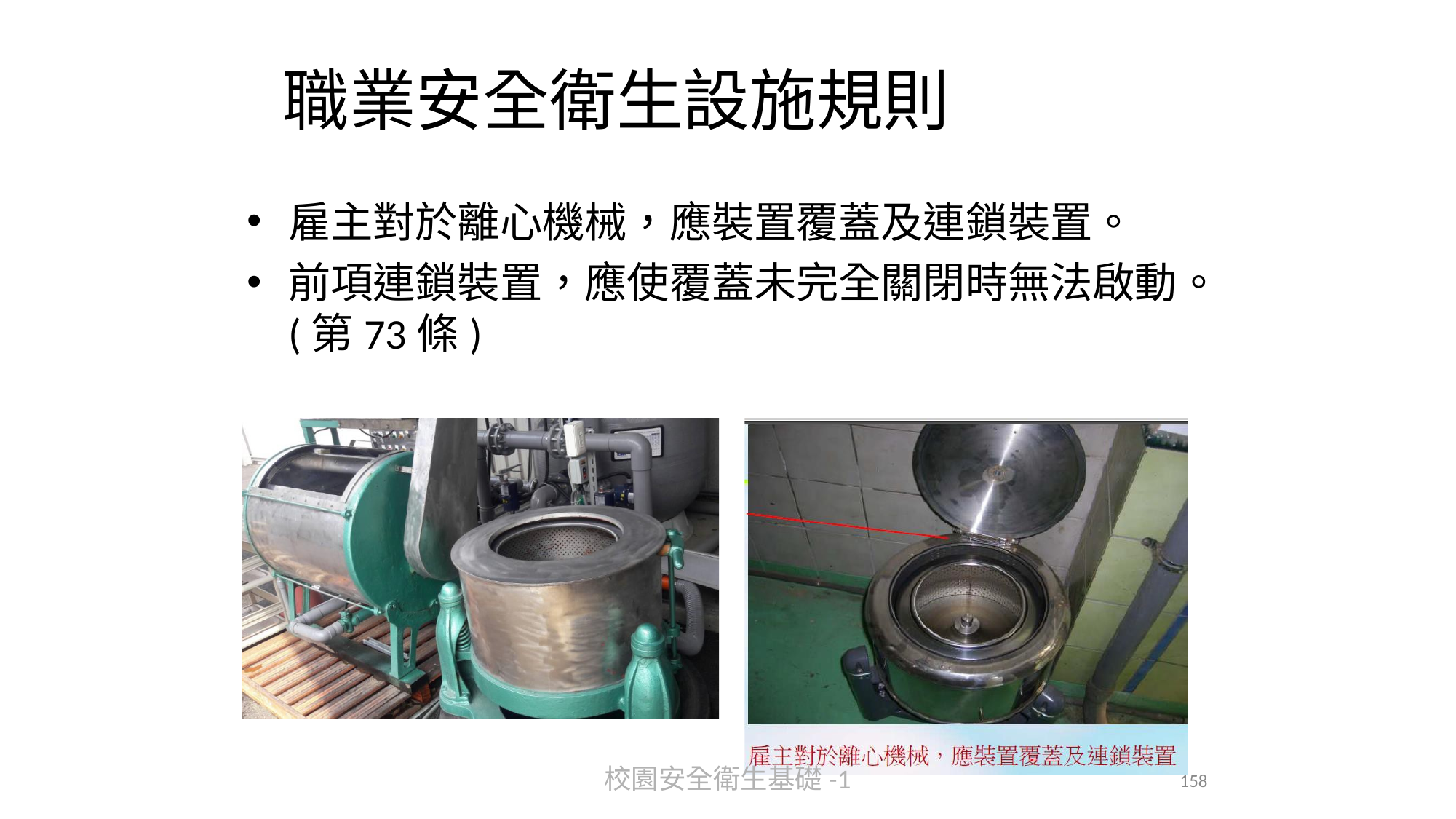

# 職業安全衛生設施規則
雇主對於離心機械，應裝置覆蓋及連鎖裝置。
前項連鎖裝置，應使覆蓋未完全關閉時無法啟動。
(第73條)

校園安全衛生基礎-1
163
158